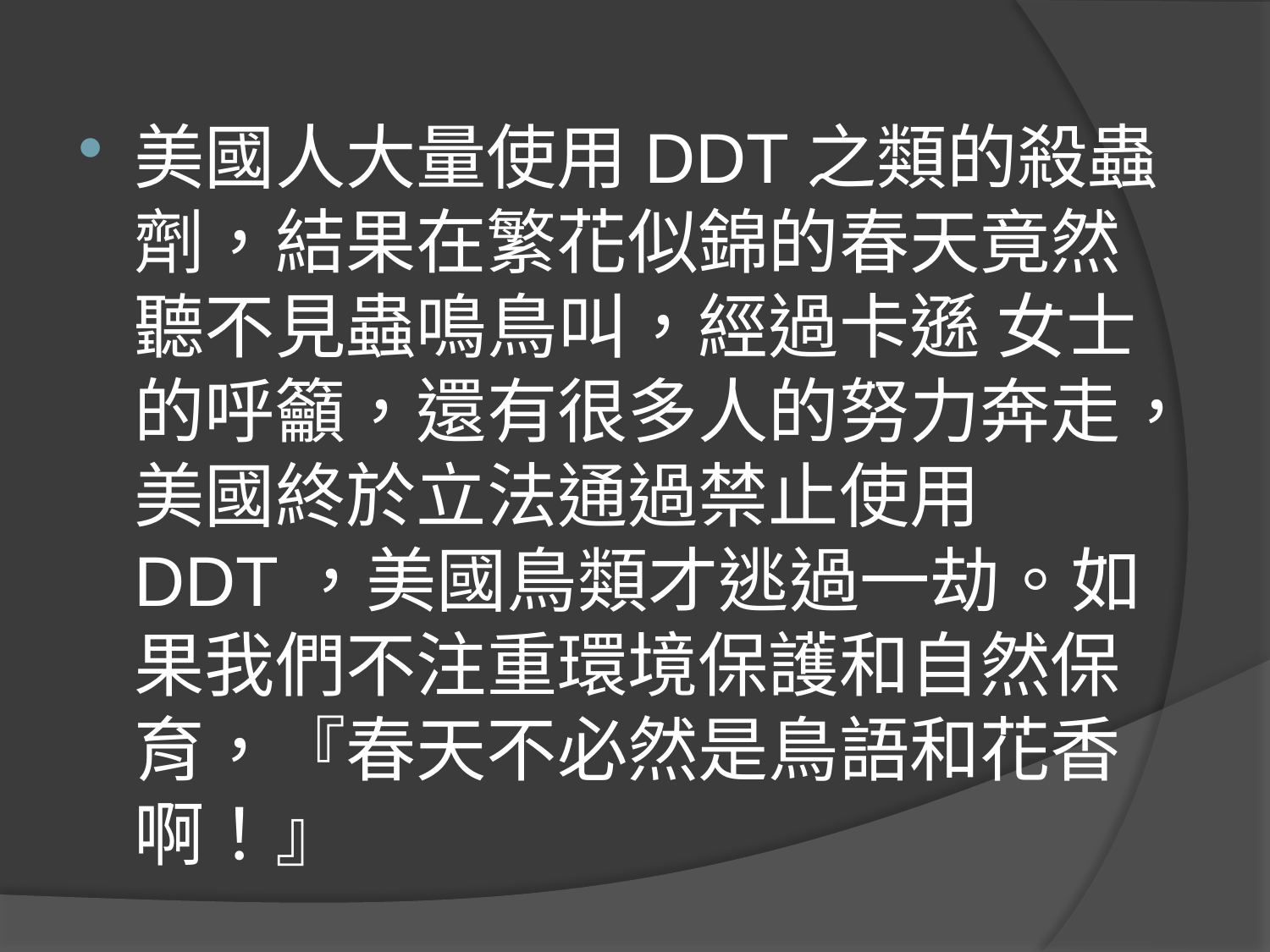

美國人大量使用DDT之類的殺蟲劑，結果在繁花似錦的春天竟然聽不見蟲鳴鳥叫，經過卡遜 女士的呼籲，還有很多人的努力奔走，美國終於立法通過禁止使用DDT，美國鳥類才逃過一劫。如果我們不注重環境保護和自然保育，『春天不必然是鳥語和花香啊！』